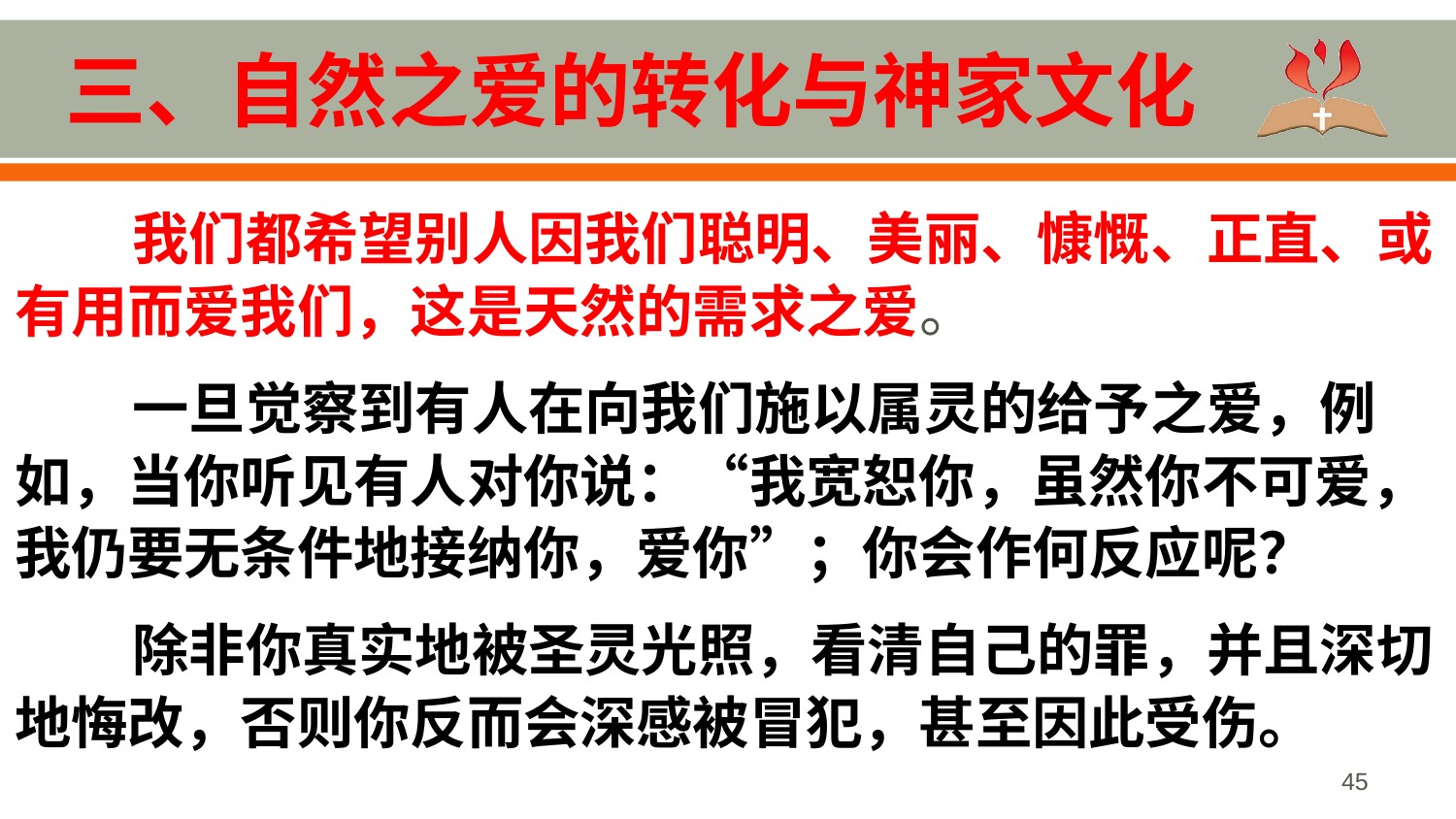

# 三、自然之爱的转化与神家文化
我们都希望别人因我们聪明、美丽、慷慨、正直、或有用而爱我们，这是天然的需求之爱。
一旦觉察到有人在向我们施以属灵的给予之爱，例如，当你听见有人对你说：“我宽恕你，虽然你不可爱，我仍要无条件地接纳你，爱你”；你会作何反应呢？
除非你真实地被圣灵光照，看清自己的罪，并且深切地悔改，否则你反而会深感被冒犯，甚至因此受伤。

45